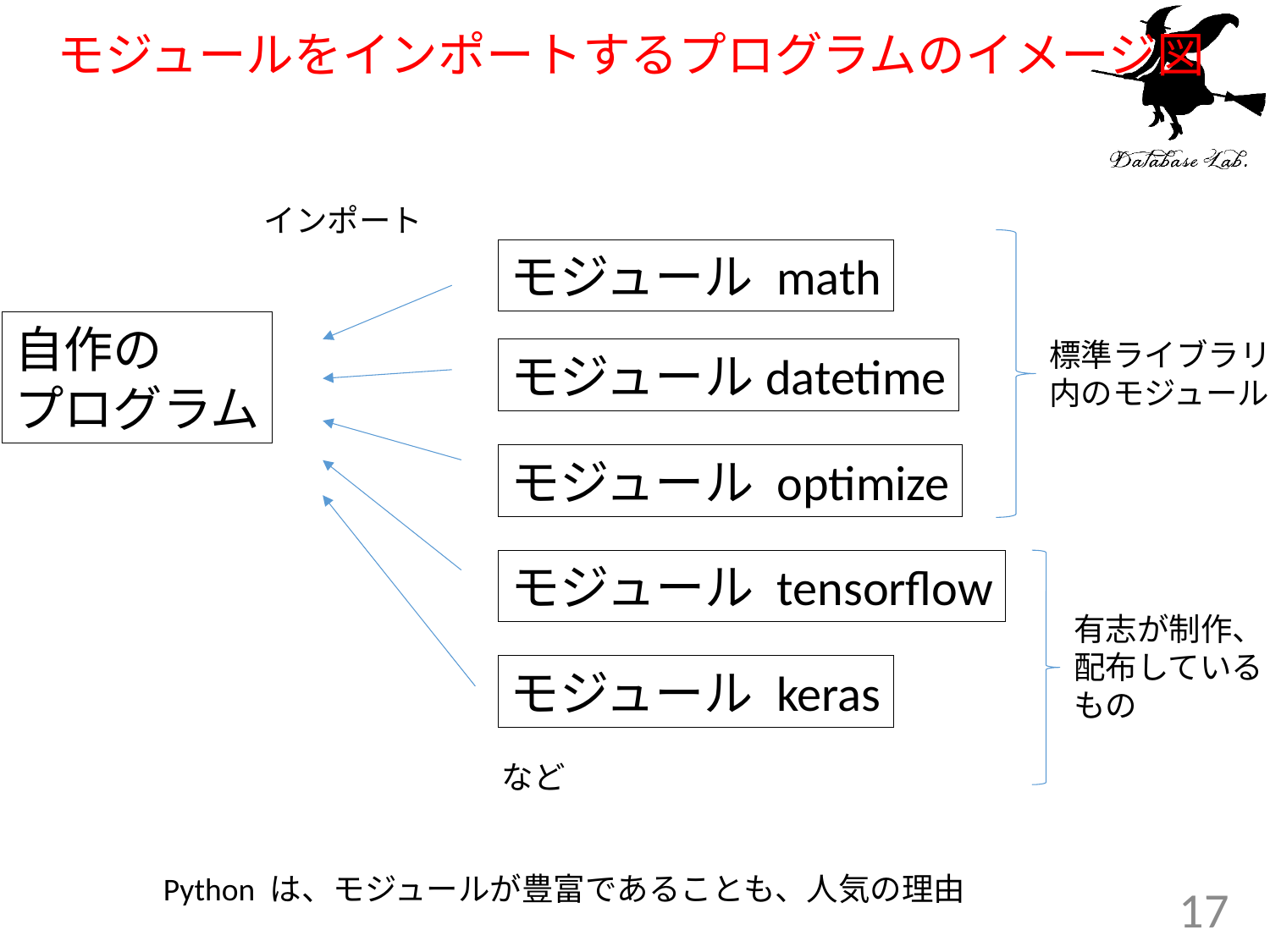

# モジュールをインポートするプログラムのイメージ図
インポート

モジュール math
自作の
プログラム
標準ライブラリ
内のモジュール
モジュールdatetime
モジュール optimize
モジュール tensorflow

有志が制作、
配布している
もの
モジュール keras
など
Python は、モジュールが豊富であることも、人気の理由
17